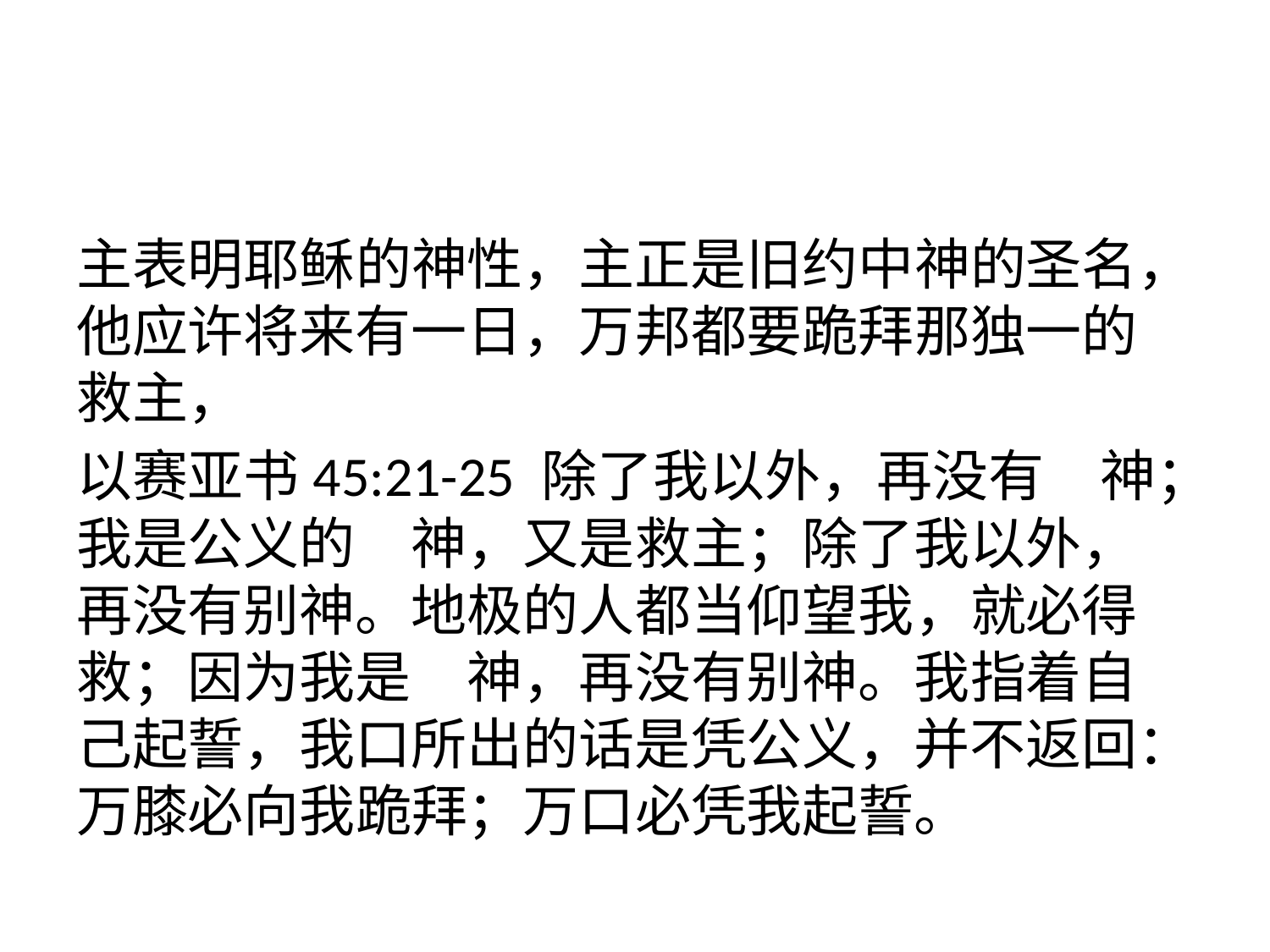

#
主表明耶稣的神性，主正是旧约中神的圣名，他应许将来有一日，万邦都要跪拜那独一的救主，
以赛亚书45:21-25 除了我以外，再没有　神；我是公义的　神，又是救主；除了我以外，再没有别神。地极的人都当仰望我，就必得救；因为我是　神，再没有别神。我指着自己起誓，我口所出的话是凭公义，并不返回：万膝必向我跪拜；万口必凭我起誓。